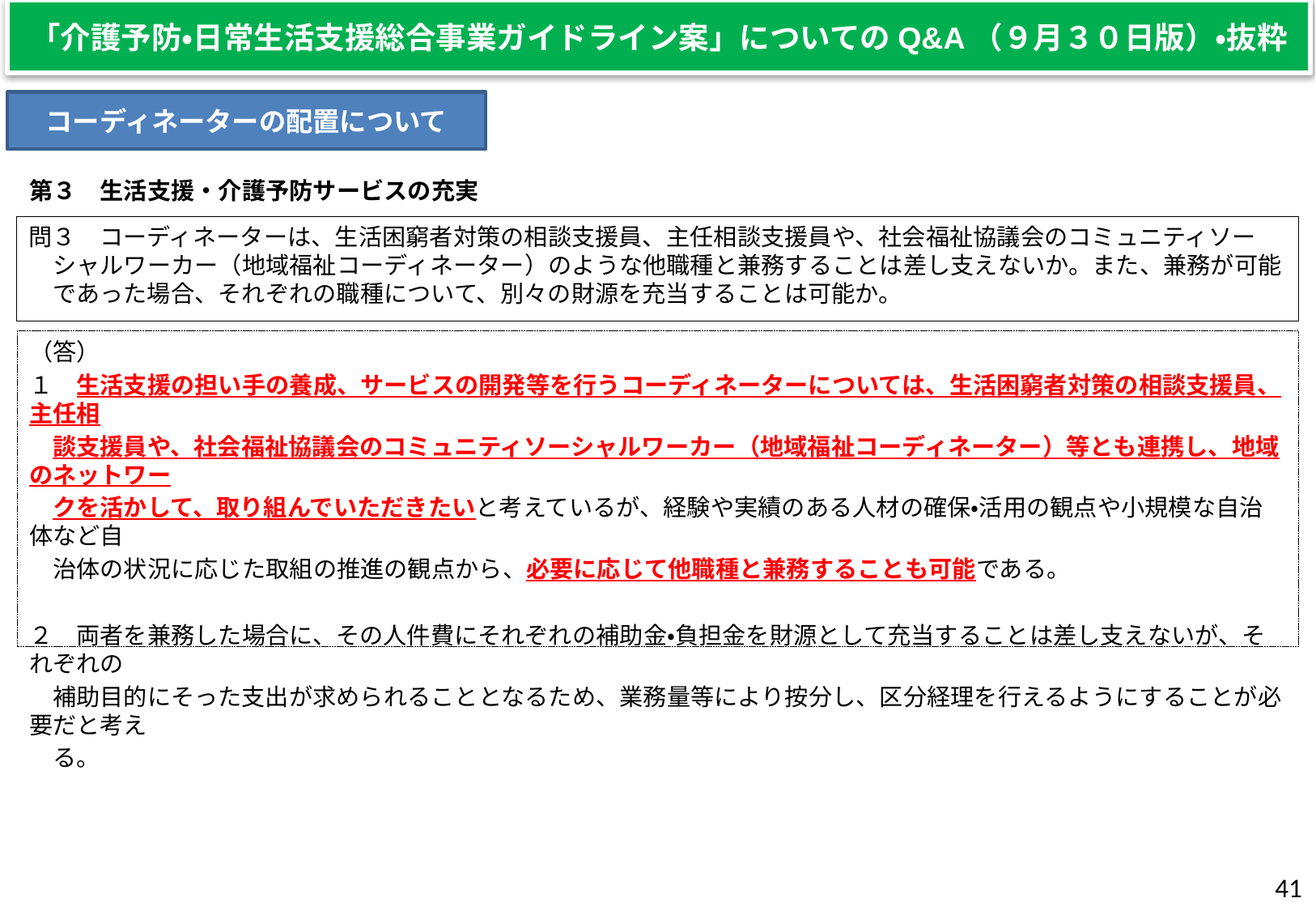

「介護予防・日常生活支援総合事業ガイドライン案」についてのQ&A（９月３０日版）・抜粋
コーディネーターの配置について
第３　生活支援・介護予防サービスの充実
問３　コーディネーターは、生活困窮者対策の相談支援員、主任相談支援員や、社会福祉協議会のコミュニティソーシャルワーカー（地域福祉コーディネーター）のような他職種と兼務することは差し支えないか。また、兼務が可能であった場合、それぞれの職種について、別々の財源を充当することは可能か。
（答）
１　生活支援の担い手の養成、サービスの開発等を行うコーディネーターについては、生活困窮者対策の相談支援員、主任相
　談支援員や、社会福祉協議会のコミュニティソーシャルワーカー（地域福祉コーディネーター）等とも連携し、地域のネットワー
　クを活かして、取り組んでいただきたいと考えているが、経験や実績のある人材の確保・活用の観点や小規模な自治体など自
　治体の状況に応じた取組の推進の観点から、必要に応じて他職種と兼務することも可能である。

２　両者を兼務した場合に、その人件費にそれぞれの補助金・負担金を財源として充当することは差し支えないが、それぞれの
　補助目的にそった支出が求められることとなるため、業務量等により按分し、区分経理を行えるようにすることが必要だと考え
　る。

41